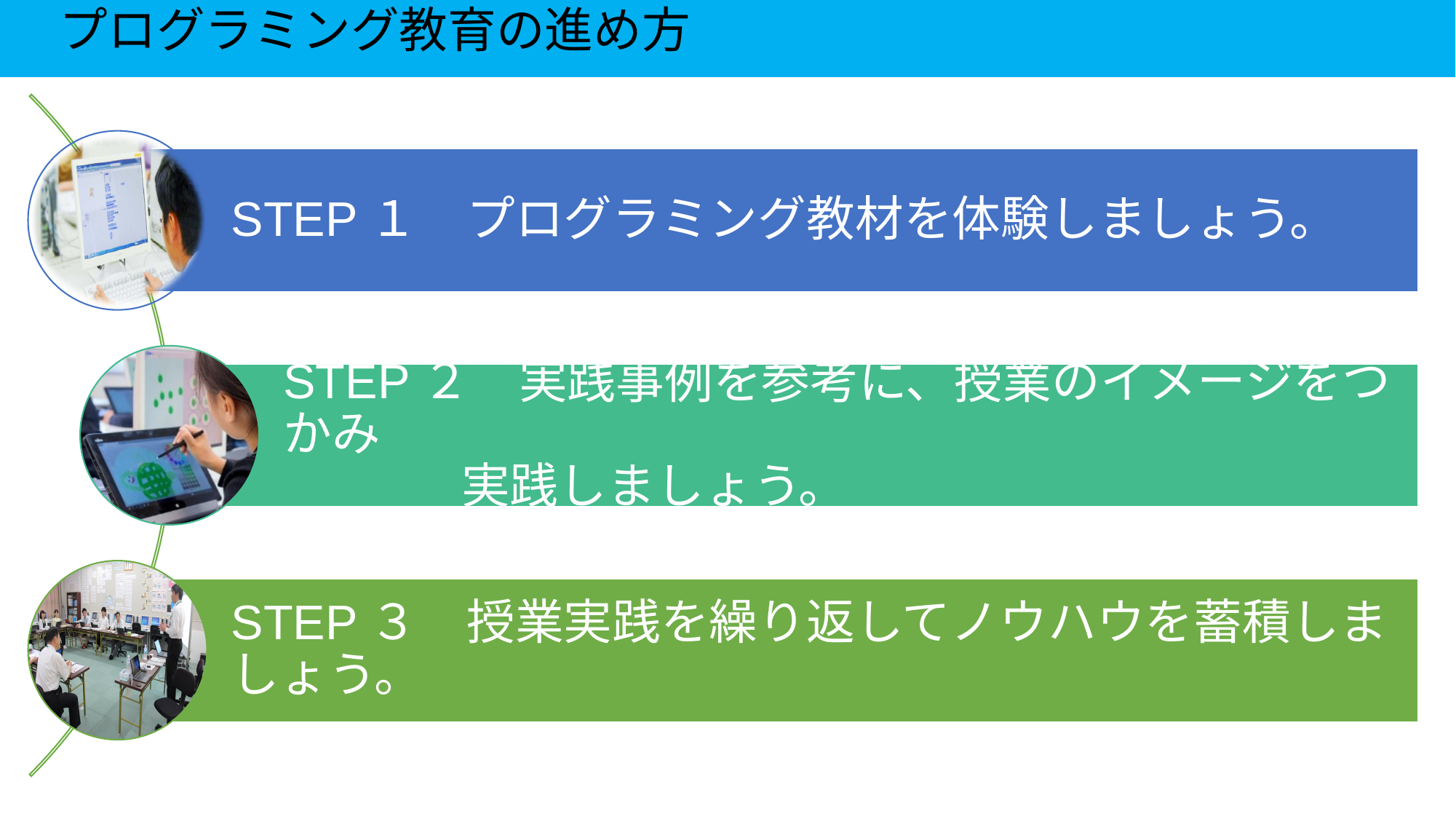

プログラミング教育の進め方
STEP１　プログラミング教材を体験しましょう。
STEP２　実践事例を参考に、授業のイメージをつかみ
　　 　  実践しましょう。
STEP３　授業実践を繰り返してノウハウを蓄積しましょう。